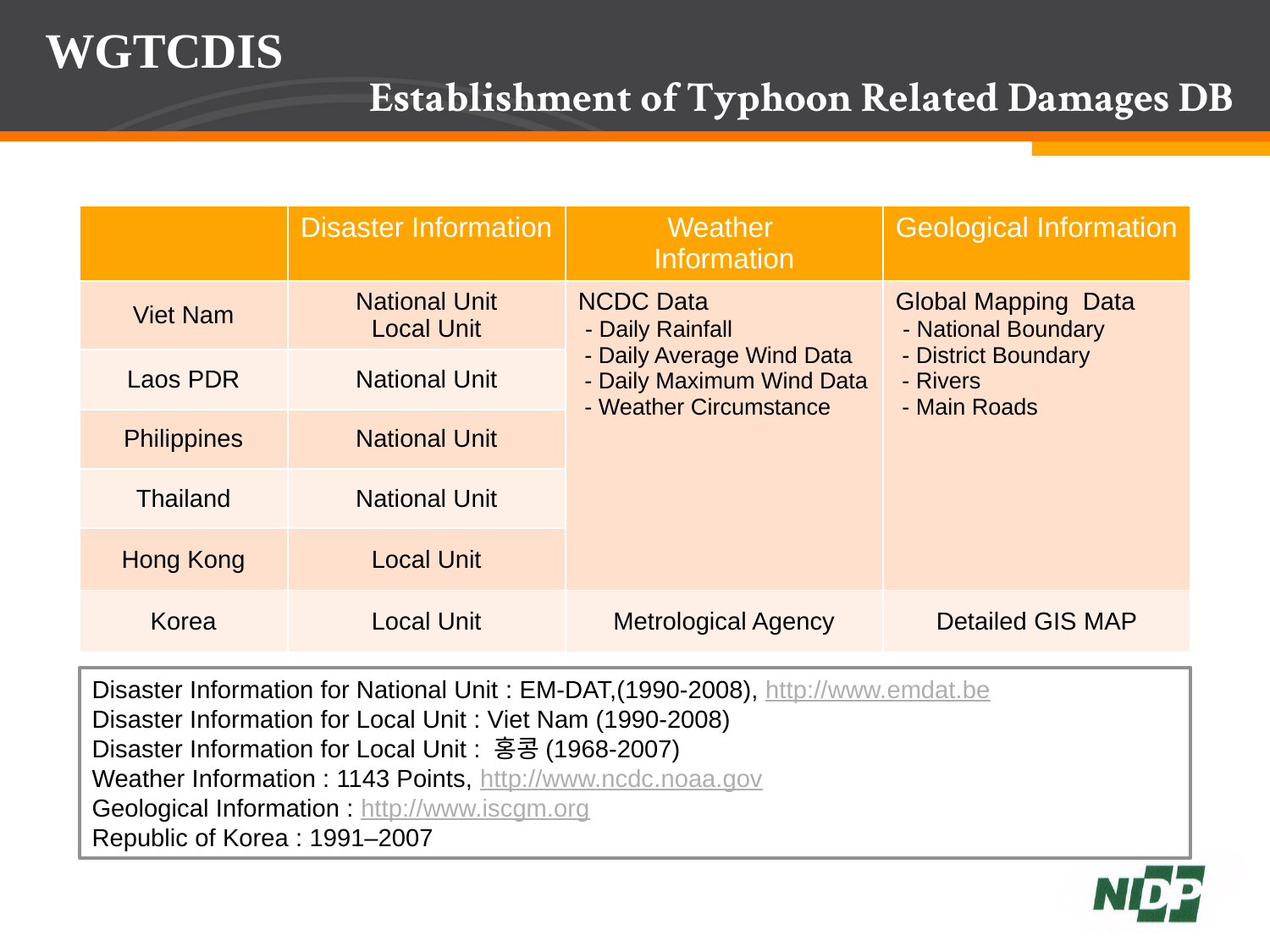

WGTCDIS
Establishment of Typhoon Related Damages DB
|  | Disaster Information | Weather Information | Geological Information |
| --- | --- | --- | --- |
| Viet Nam | National Unit Local Unit | NCDC Data - Daily Rainfall - Daily Average Wind Data - Daily Maximum Wind Data - Weather Circumstance | Global Mapping Data - National Boundary - District Boundary - Rivers - Main Roads |
| Laos PDR | National Unit |  |  |
| Philippines | National Unit |  |  |
| Thailand | National Unit |  |  |
| Hong Kong | Local Unit |  |  |
| Korea | Local Unit | Metrological Agency | Detailed GIS MAP |
Disaster Information for National Unit : EM-DAT,(1990-2008), http://www.emdat.be
Disaster Information for Local Unit : Viet Nam (1990-2008)
Disaster Information for Local Unit : 홍콩(1968-2007)
Weather Information : 1143 Points, http://www.ncdc.noaa.gov
Geological Information : http://www.iscgm.org
Republic of Korea : 1991–2007